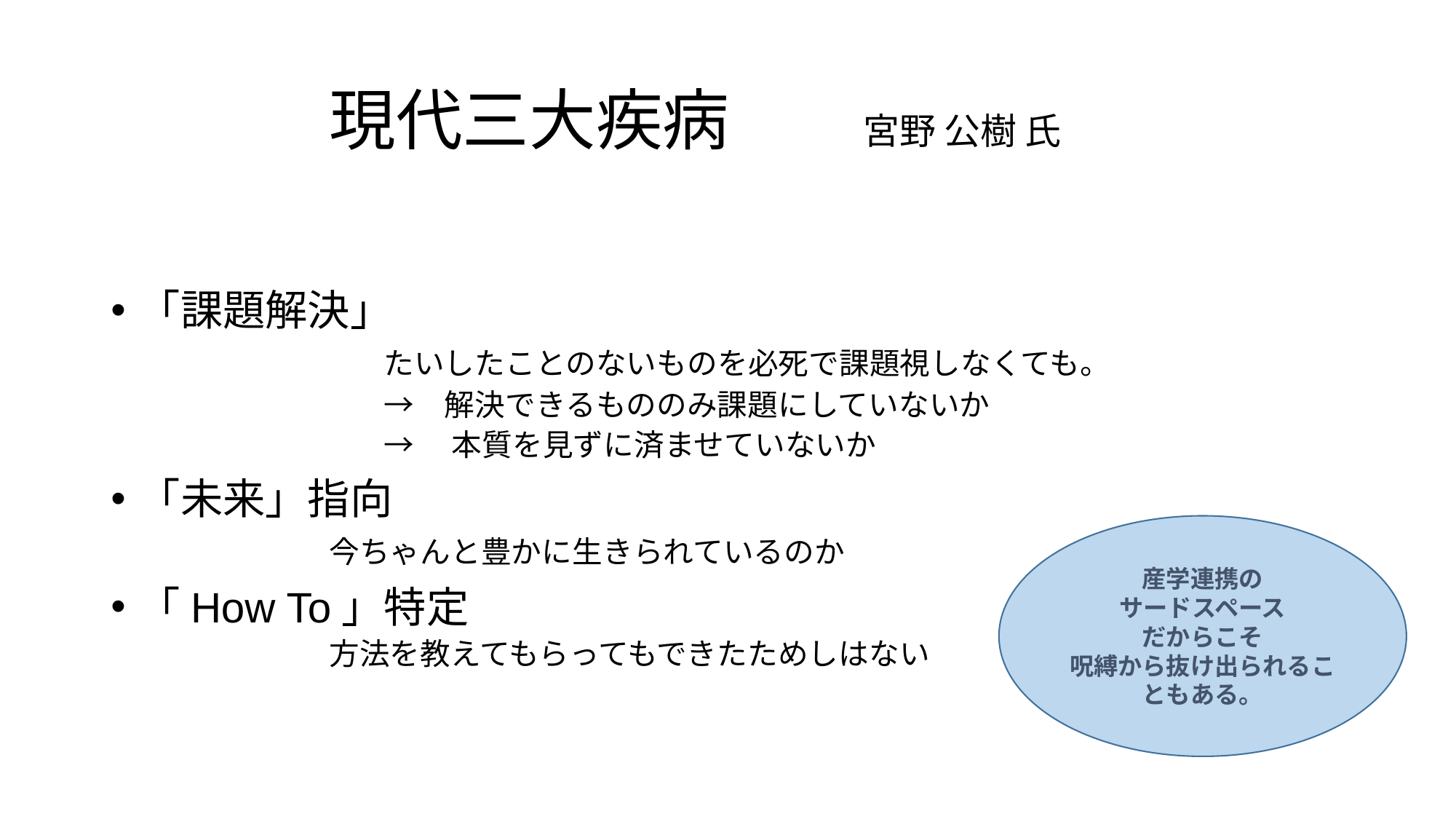

# 現代三大疾病　　宮野 公樹 氏

「課題解決」
　	　	たいしたことのないものを必死で課題視しなくても。
　		→　解決できるもののみ課題にしていないか
		→　本質を見ずに済ませていないか
「未来」指向
	今ちゃんと豊かに生きられているのか
「How To」特定
方法を教えてもらってもできたためしはない

産学連携の
サードスペース
だからこそ
呪縛から抜け出られることもある。